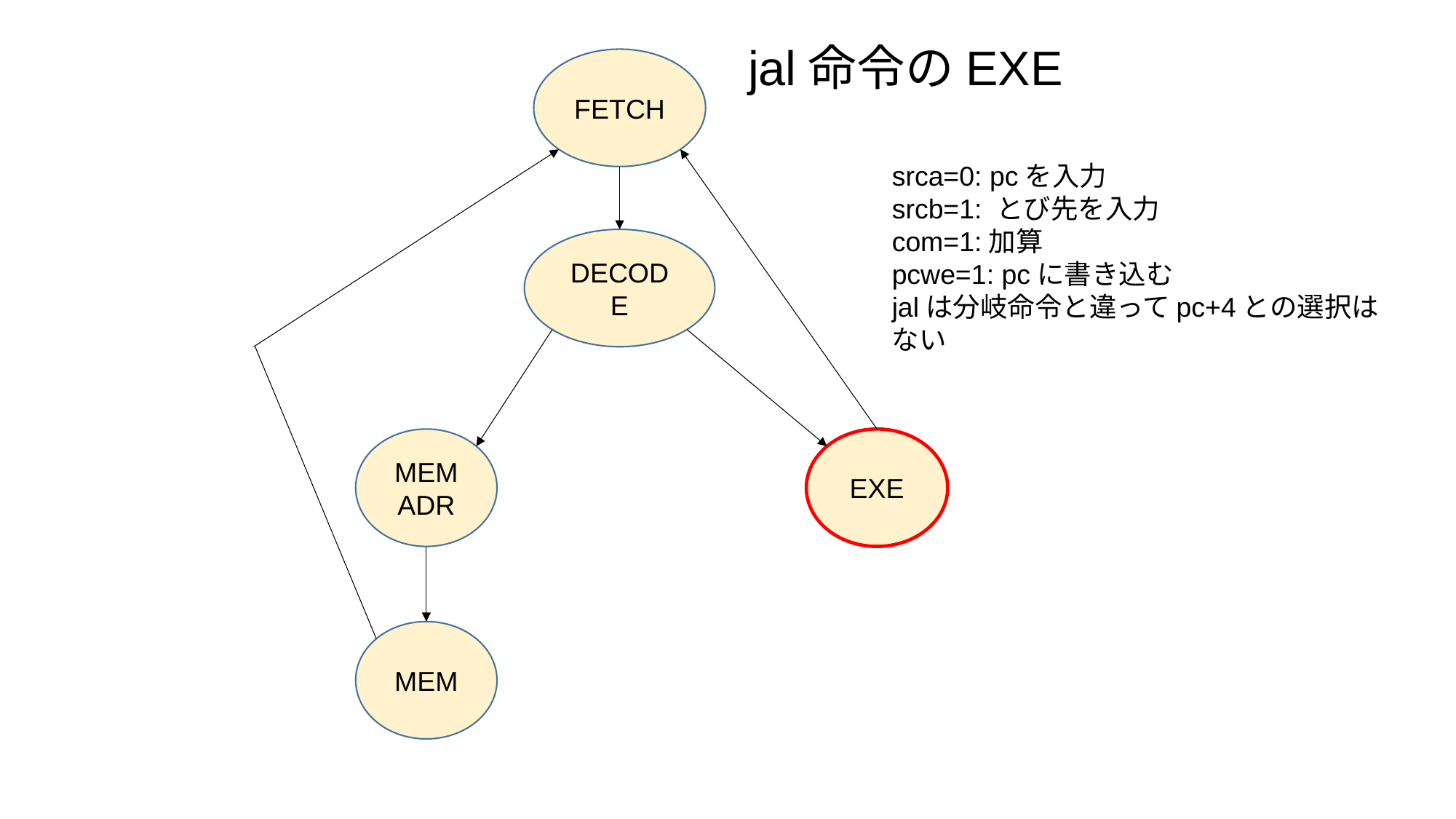

jal命令のEXE
FETCH

srca=0: pcを入力
srcb=1: とび先を入力
com=1:加算
pcwe=1: pcに書き込む
jalは分岐命令と違ってpc+4との選択は
ない

DECODE
MEMADR
EXE
MEM